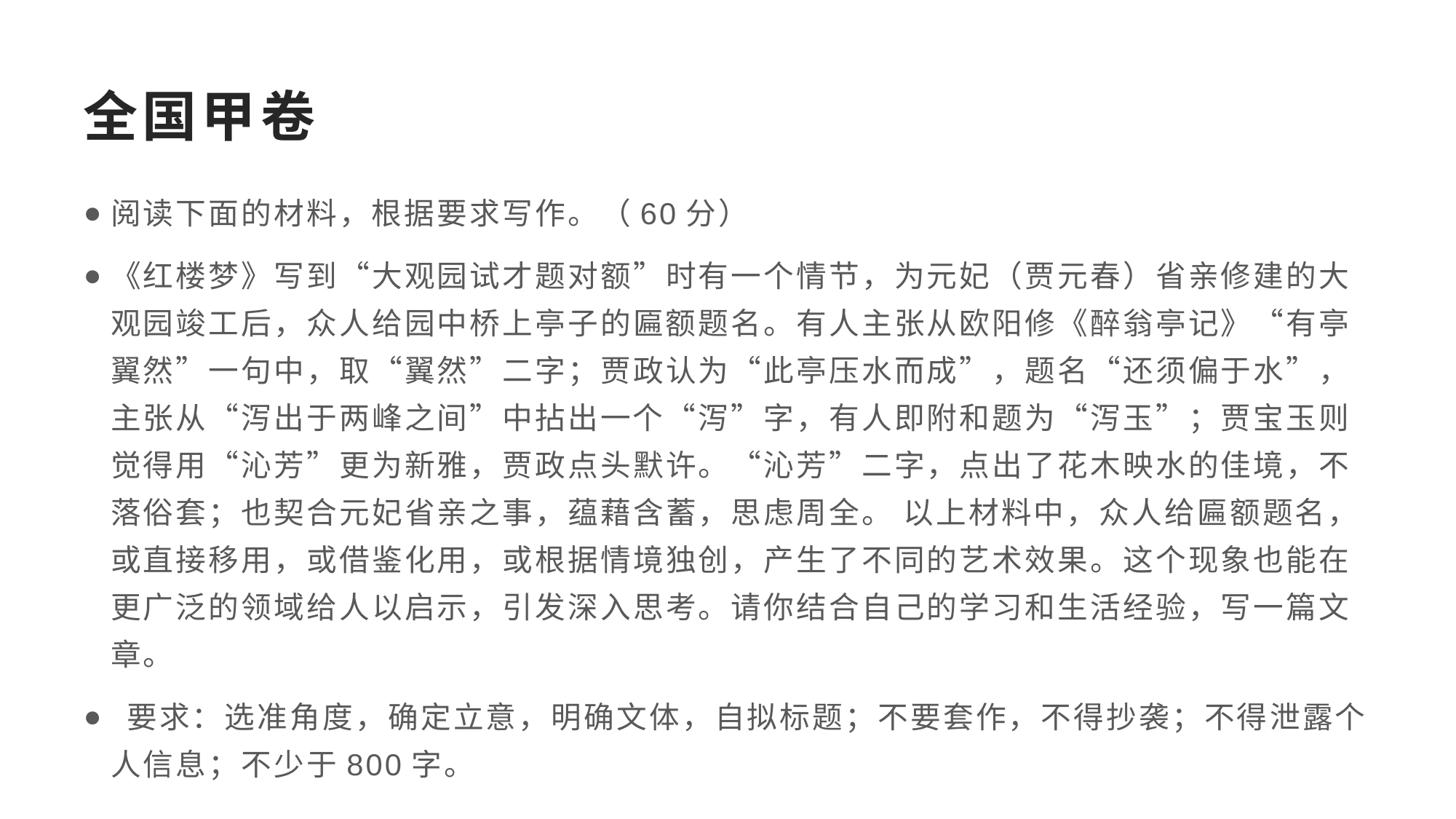

# 全国甲卷
阅读下面的材料，根据要求写作。（60分）
《红楼梦》写到“大观园试才题对额”时有一个情节，为元妃（贾元春）省亲修建的大观园竣工后，众人给园中桥上亭子的匾额题名。有人主张从欧阳修《醉翁亭记》“有亭翼然”一句中，取“翼然”二字；贾政认为“此亭压水而成”，题名“还须偏于水”，主张从“泻出于两峰之间”中拈出一个“泻”字，有人即附和题为“泻玉”；贾宝玉则觉得用“沁芳”更为新雅，贾政点头默许。“沁芳”二字，点出了花木映水的佳境，不落俗套；也契合元妃省亲之事，蕴藉含蓄，思虑周全。 以上材料中，众人给匾额题名，或直接移用，或借鉴化用，或根据情境独创，产生了不同的艺术效果。这个现象也能在更广泛的领域给人以启示，引发深入思考。请你结合自己的学习和生活经验，写一篇文章。
 要求：选准角度，确定立意，明确文体，自拟标题；不要套作，不得抄袭；不得泄露个人信息；不少于800字。